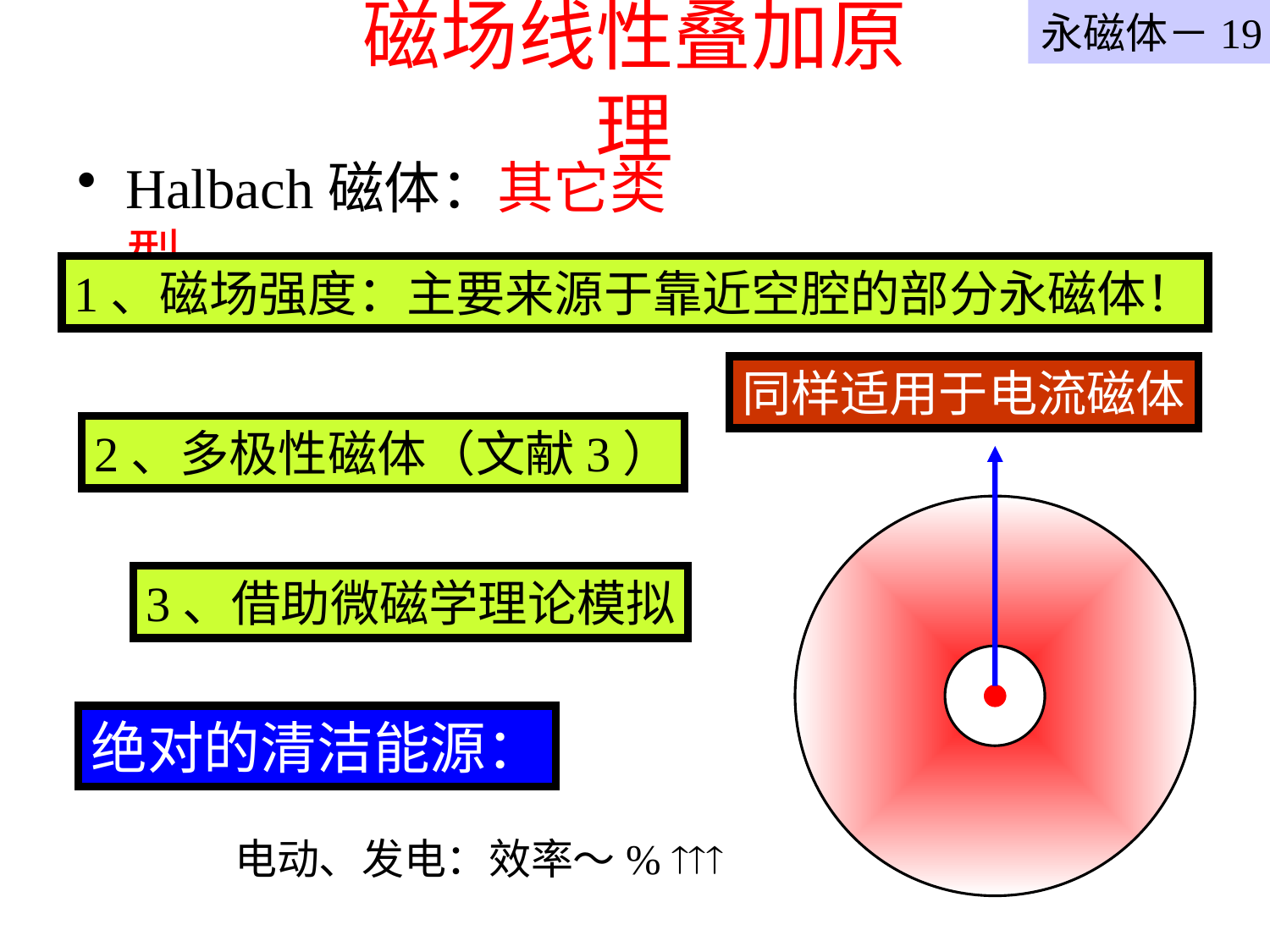

永磁体－19
# 磁场线性叠加原理
Halbach磁体：其它类型
1、磁场强度：主要来源于靠近空腔的部分永磁体！
同样适用于电流磁体
2、多极性磁体（文献3）

3、借助微磁学理论模拟

绝对的清洁能源：
电动、发电：效率～% ↑↑↑